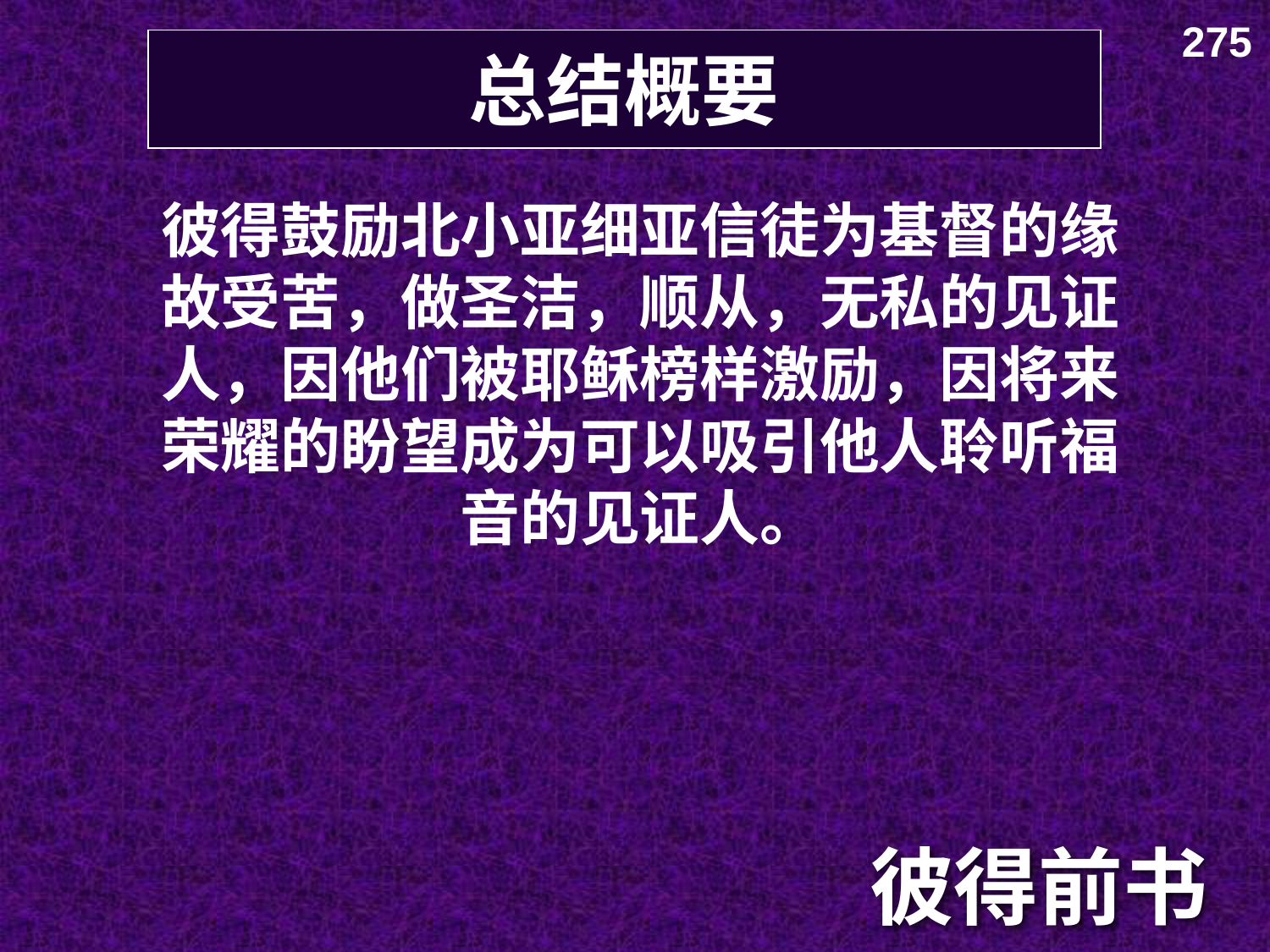

275
# 总结概要
彼得鼓励北小亚细亚信徒为基督的缘故受苦，做圣洁，顺从，无私的见证人，因他们被耶稣榜样激励，因将来荣耀的盼望成为可以吸引他人聆听福音的见证人。
彼得前书